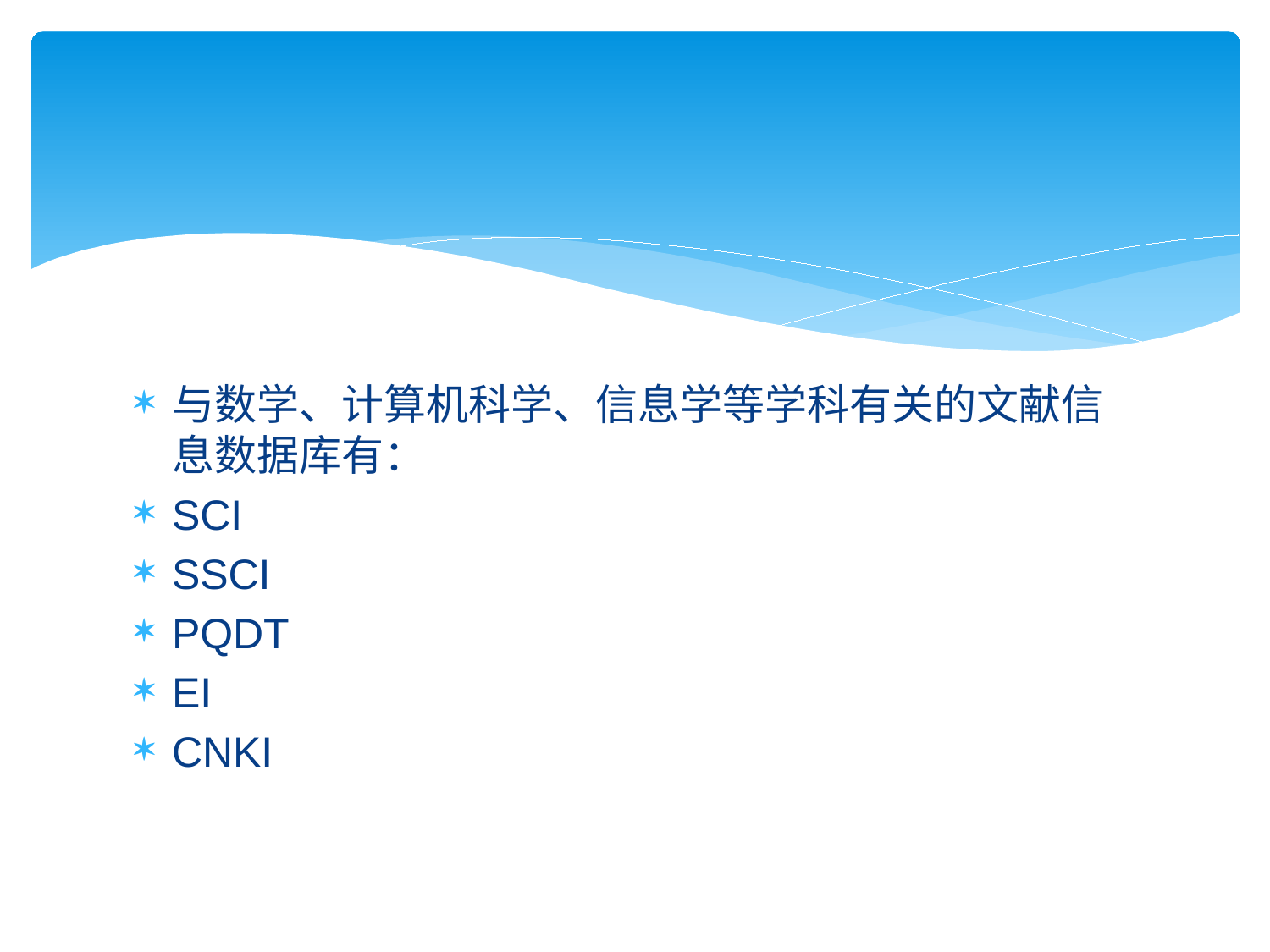

#
与数学、计算机科学、信息学等学科有关的文献信息数据库有：
SCI
SSCI
PQDT
EI
CNKI